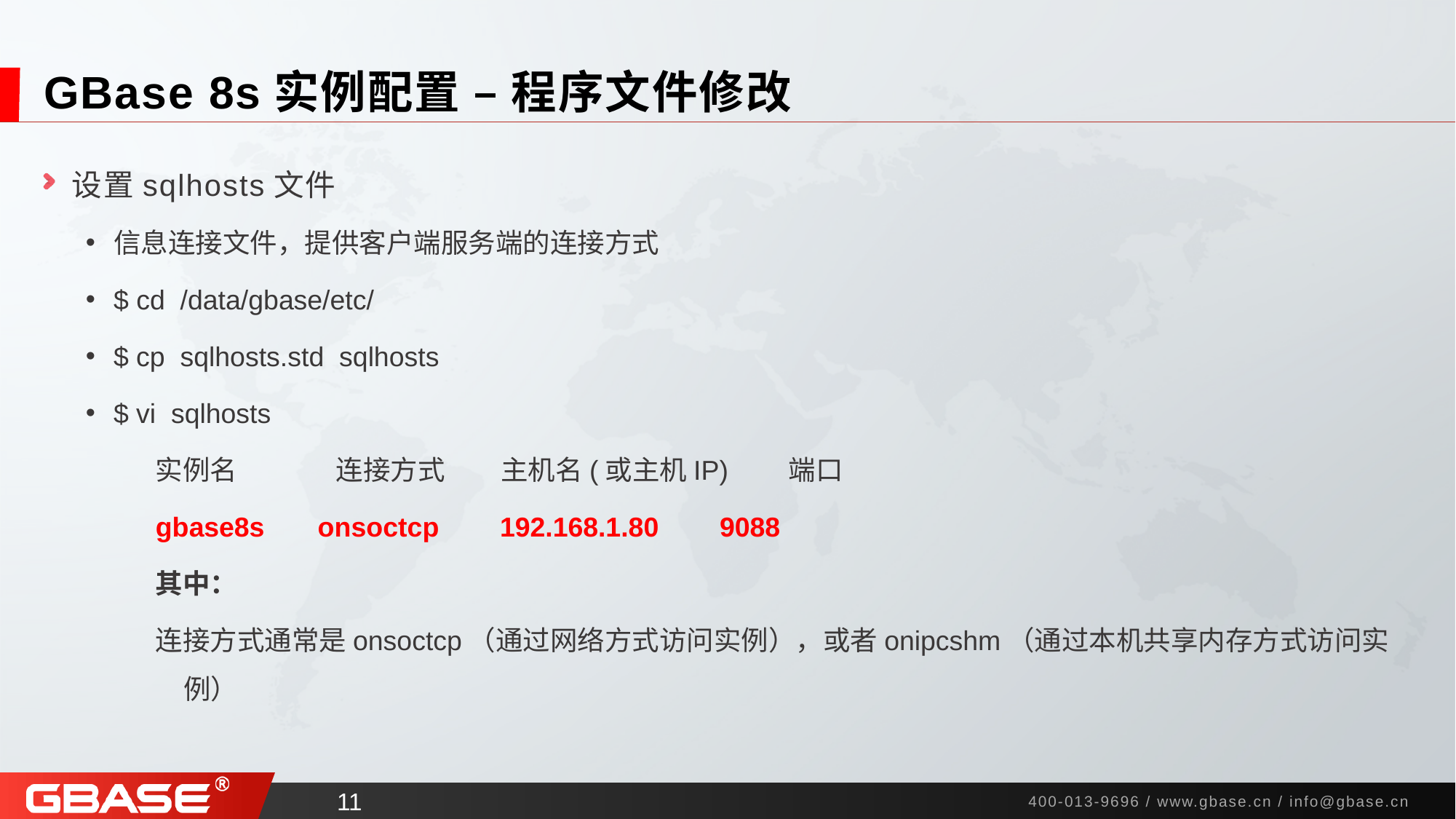

# GBase 8s实例配置 – 程序文件修改
设置sqlhosts文件
信息连接文件，提供客户端服务端的连接方式
$ cd  /data/gbase/etc/
$ cp  sqlhosts.std  sqlhosts
$ vi  sqlhosts
实例名                连接方式         主机名(或主机IP)       端口
gbase8s       onsoctcp        192.168.1.80        9088
其中：
连接方式通常是onsoctcp（通过网络方式访问实例），或者onipcshm（通过本机共享内存方式访问实例）